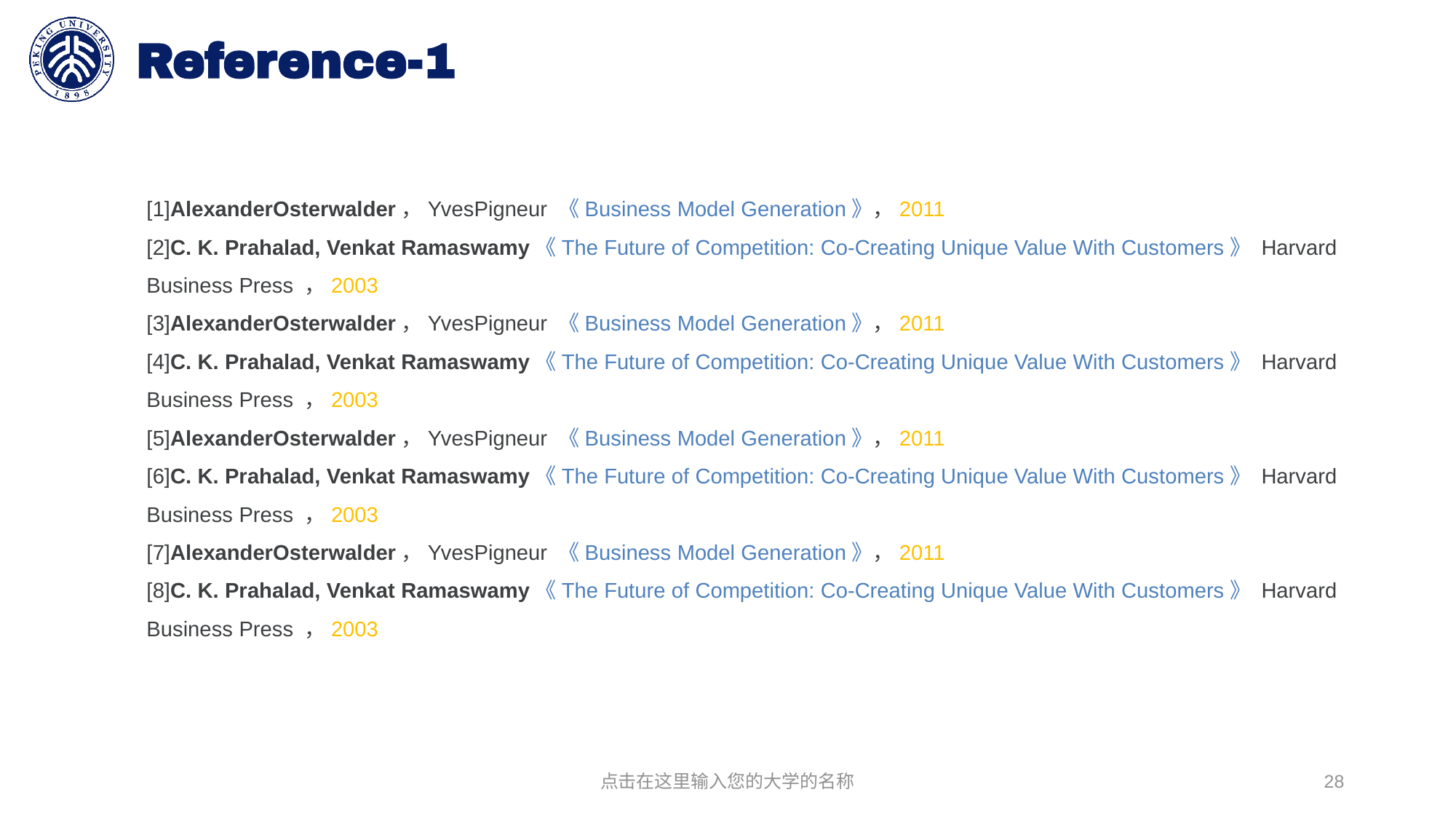

# Reference-1
[1]AlexanderOsterwalder，YvesPigneur 《Business Model Generation》，2011
[2]C. K. Prahalad, Venkat Ramaswamy《The Future of Competition: Co-Creating Unique Value With Customers》 Harvard Business Press ，2003
[3]AlexanderOsterwalder，YvesPigneur 《Business Model Generation》，2011
[4]C. K. Prahalad, Venkat Ramaswamy《The Future of Competition: Co-Creating Unique Value With Customers》 Harvard Business Press ，2003
[5]AlexanderOsterwalder，YvesPigneur 《Business Model Generation》，2011
[6]C. K. Prahalad, Venkat Ramaswamy《The Future of Competition: Co-Creating Unique Value With Customers》 Harvard Business Press ，2003
[7]AlexanderOsterwalder，YvesPigneur 《Business Model Generation》，2011
[8]C. K. Prahalad, Venkat Ramaswamy《The Future of Competition: Co-Creating Unique Value With Customers》 Harvard Business Press ，2003
点击在这里输入您的大学的名称
28